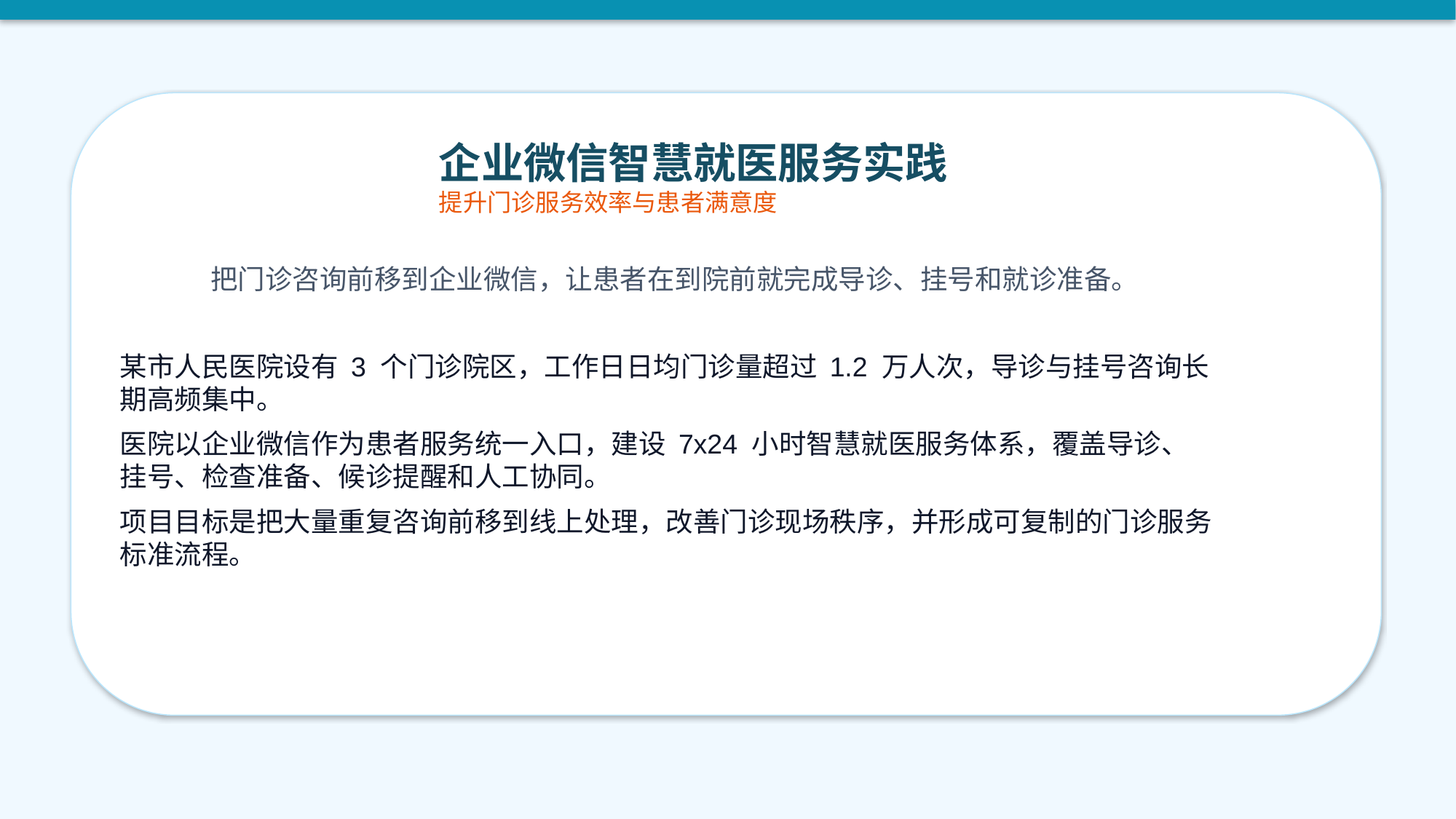

企业微信智慧就医服务实践
提升门诊服务效率与患者满意度
把门诊咨询前移到企业微信，让患者在到院前就完成导诊、挂号和就诊准备。
某市人民医院设有 3 个门诊院区，工作日日均门诊量超过 1.2 万人次，导诊与挂号咨询长期高频集中。
医院以企业微信作为患者服务统一入口，建设 7x24 小时智慧就医服务体系，覆盖导诊、挂号、检查准备、候诊提醒和人工协同。
项目目标是把大量重复咨询前移到线上处理，改善门诊现场秩序，并形成可复制的门诊服务标准流程。